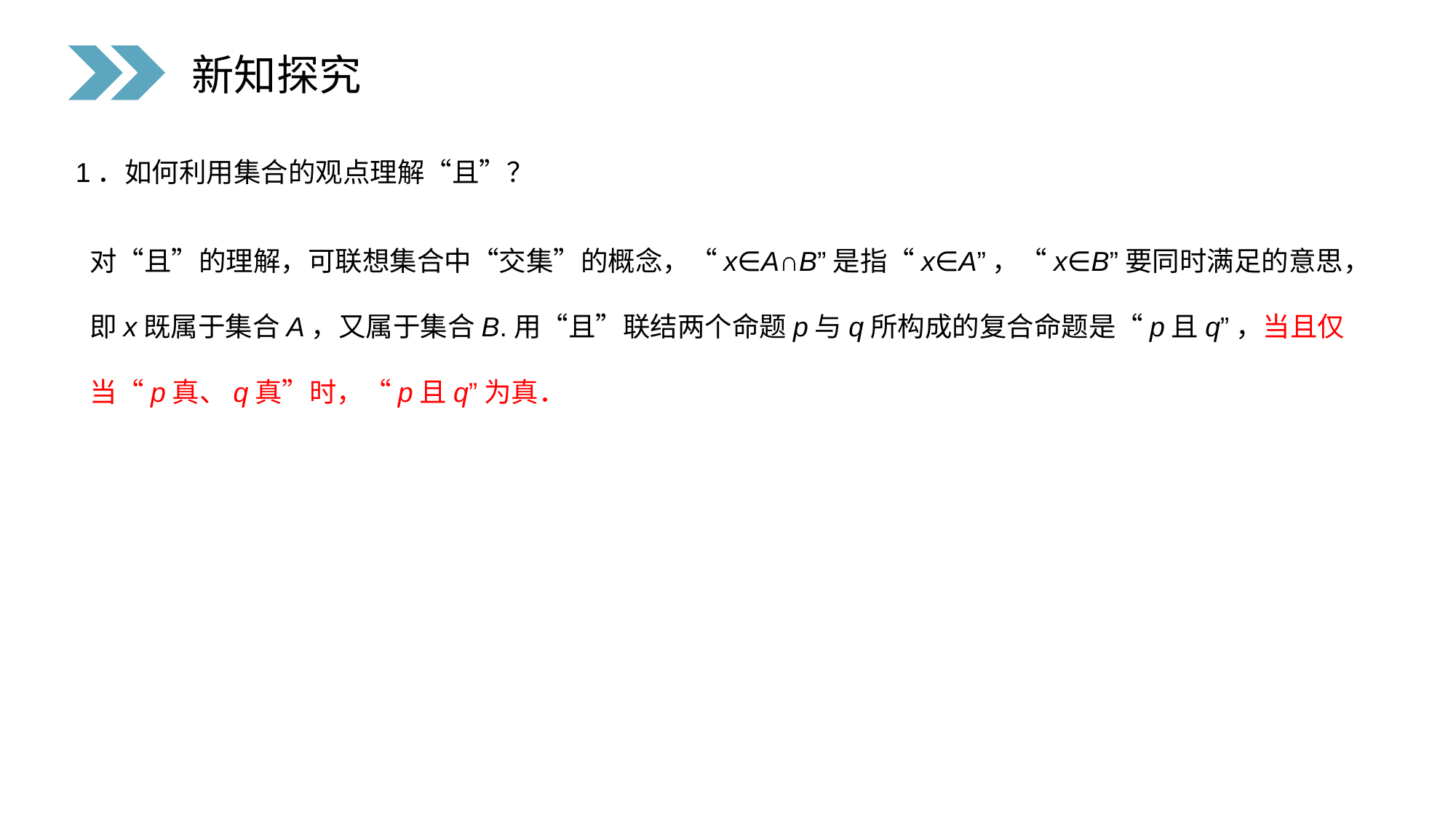

新知探究
1．如何利用集合的观点理解“且”？
对“且”的理解，可联想集合中“交集”的概念，“x∈A∩B”是指“x∈A”，“x∈B”要同时满足的意思，即x既属于集合A，又属于集合B.用“且”联结两个命题p与q所构成的复合命题是“p且q”，当且仅当“p真、q真”时，“p且q”为真．